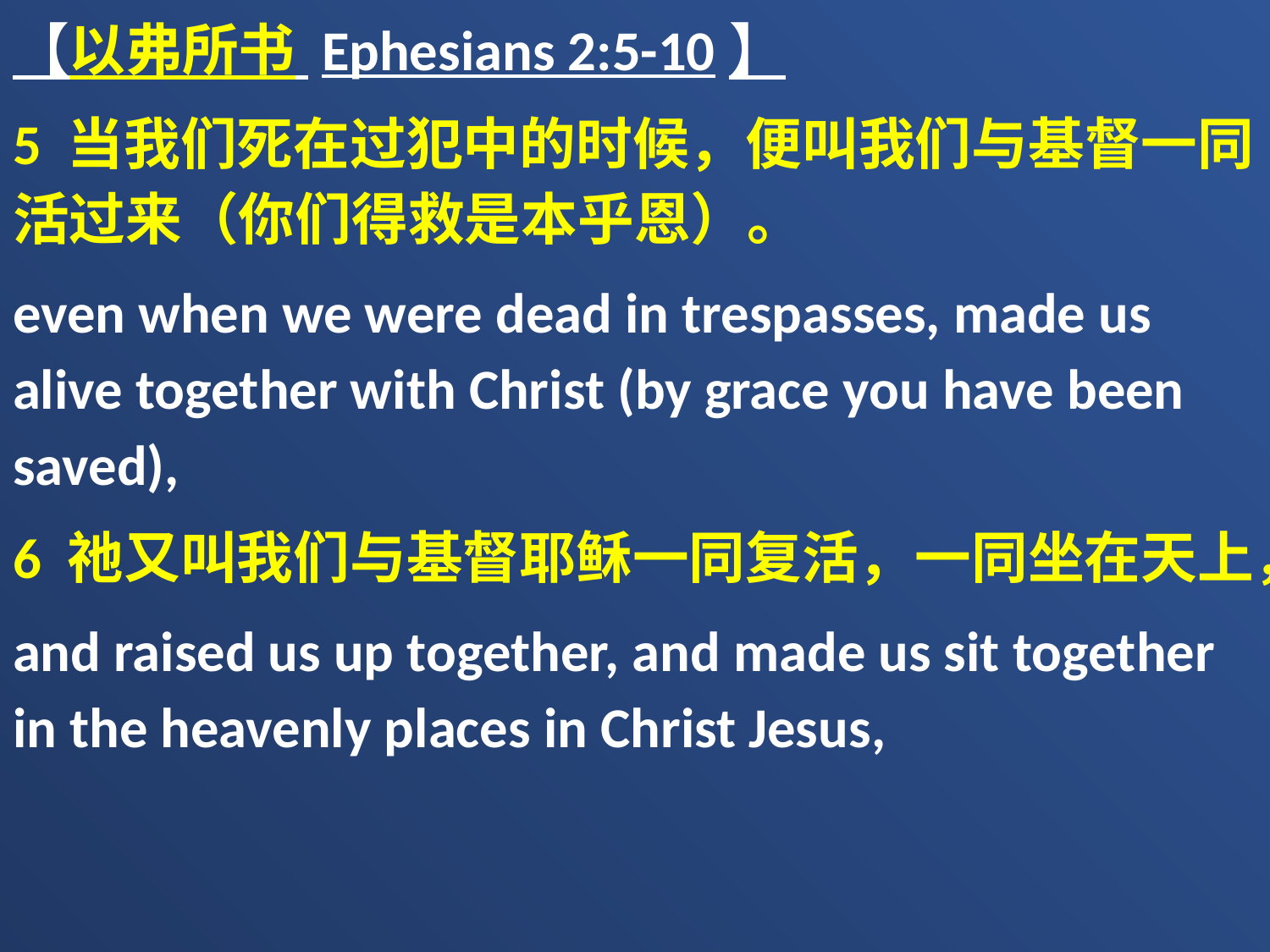

【以弗所书 Ephesians 2:5-10】
5 当我们死在过犯中的时候，便叫我们与基督一同活过来（你们得救是本乎恩）。
even when we were dead in trespasses, made us alive together with Christ (by grace you have been saved),
6 祂又叫我们与基督耶稣一同复活，一同坐在天上，
and raised us up together, and made us sit together in the heavenly places in Christ Jesus,